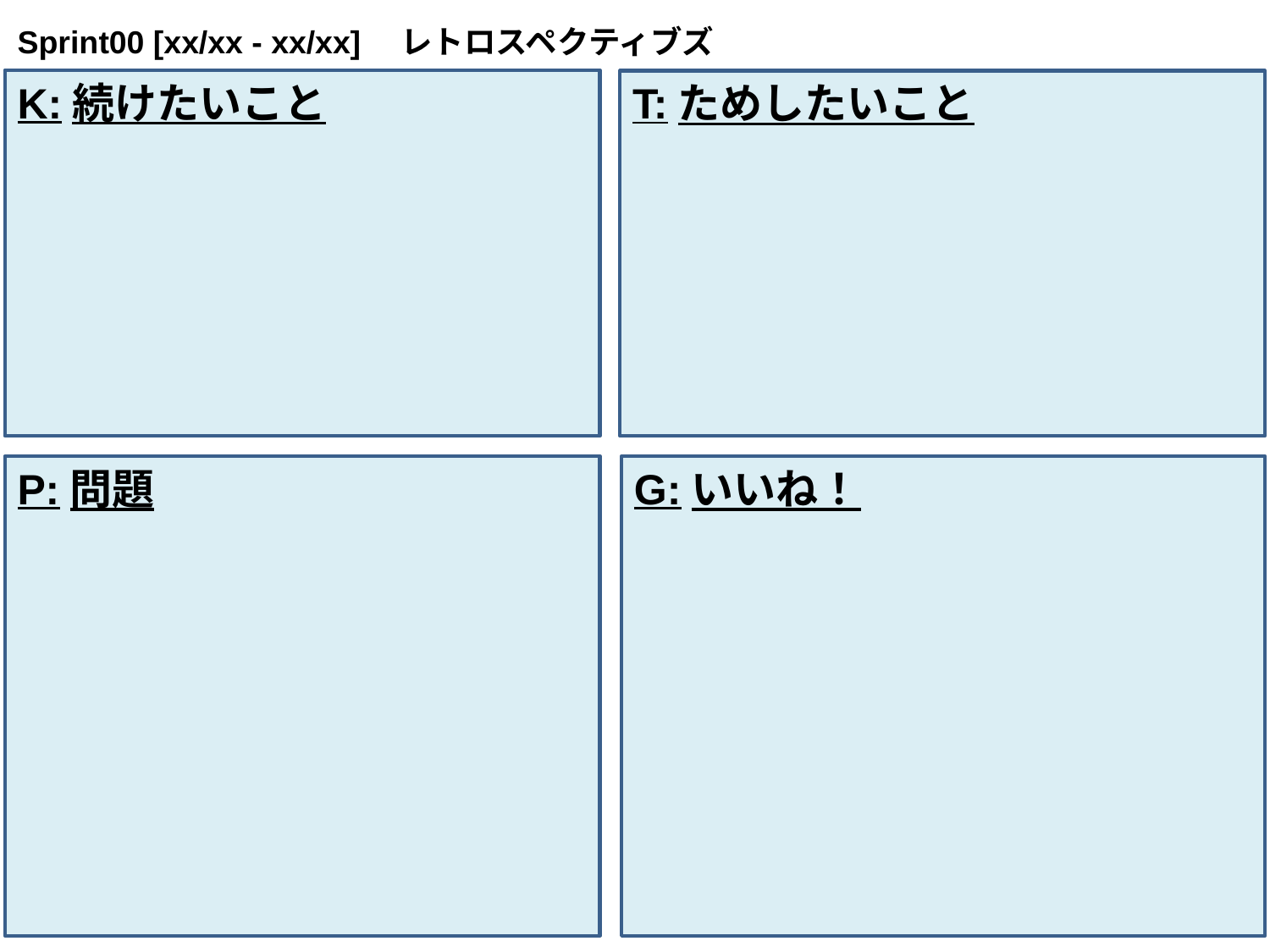

Sprint00 [xx/xx - xx/xx]　レトロスペクティブズ
K:続けたいこと

T:ためしたいこと

P:問題

G:いいね！